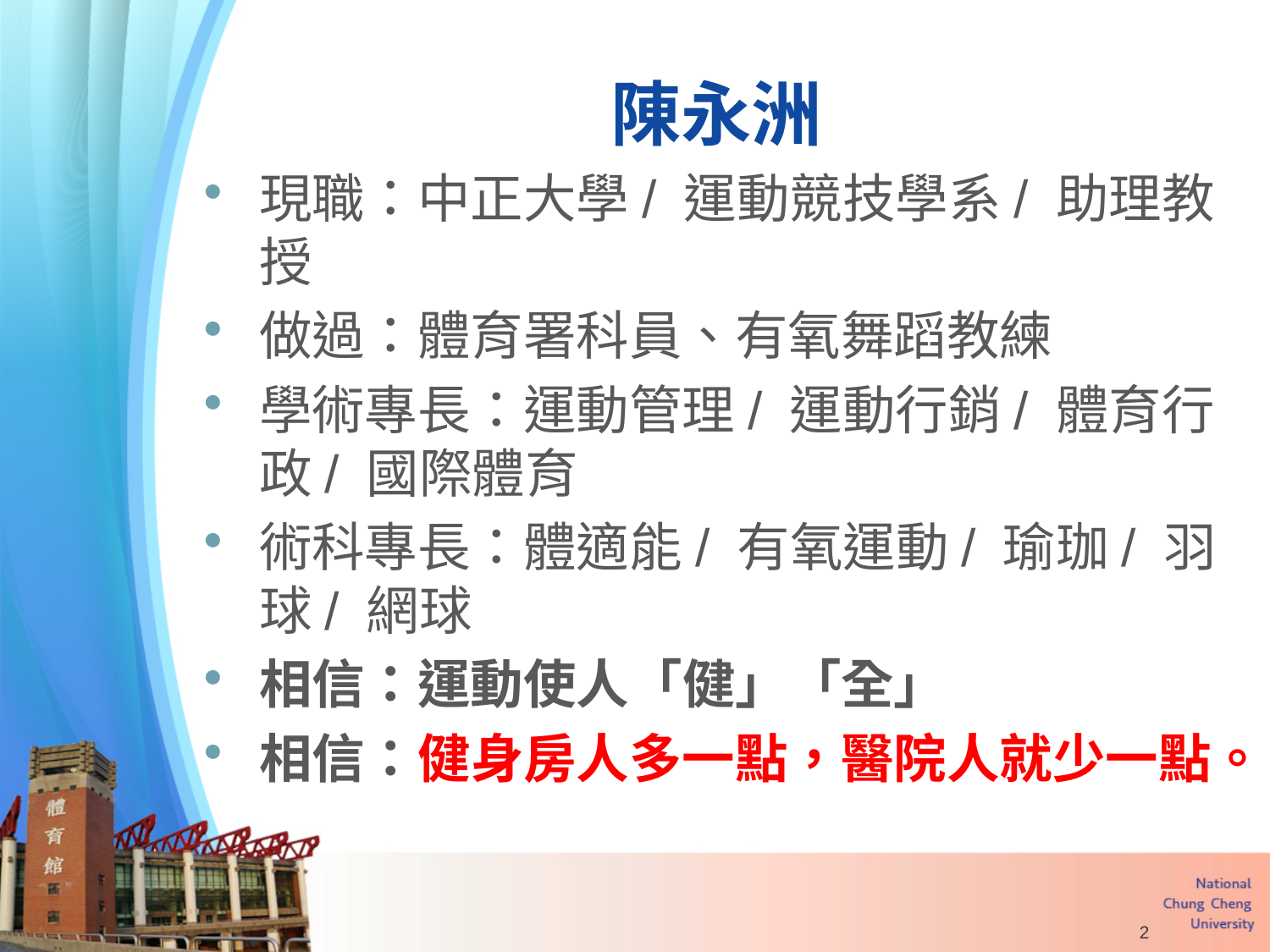

陳永洲
現職：中正大學/ 運動競技學系/ 助理教授
做過：體育署科員、有氧舞蹈教練
學術專長：運動管理/ 運動行銷/ 體育行政/ 國際體育
術科專長：體適能/ 有氧運動/ 瑜珈/ 羽球/ 網球
相信：運動使人「健」「全」
相信：健身房人多一點，醫院人就少一點。
2